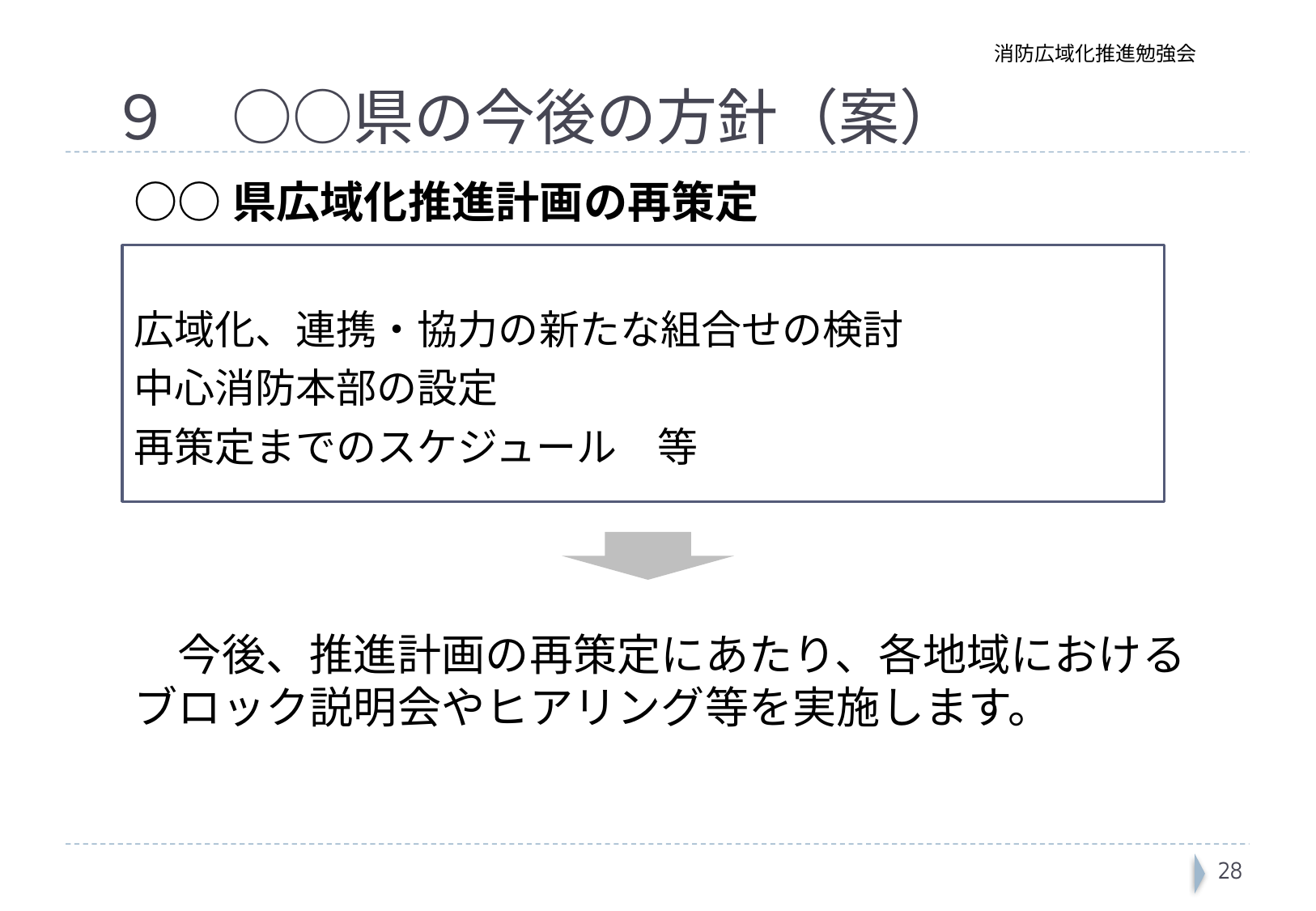

消防広域化推進勉強会
# ９　○○県の今後の方針（案）
○○県広域化推進計画の再策定

広域化、連携・協力の新たな組合せの検討
中心消防本部の設定
再策定までのスケジュール　等

　今後、推進計画の再策定にあたり、各地域におけるブロック説明会やヒアリング等を実施します。

28